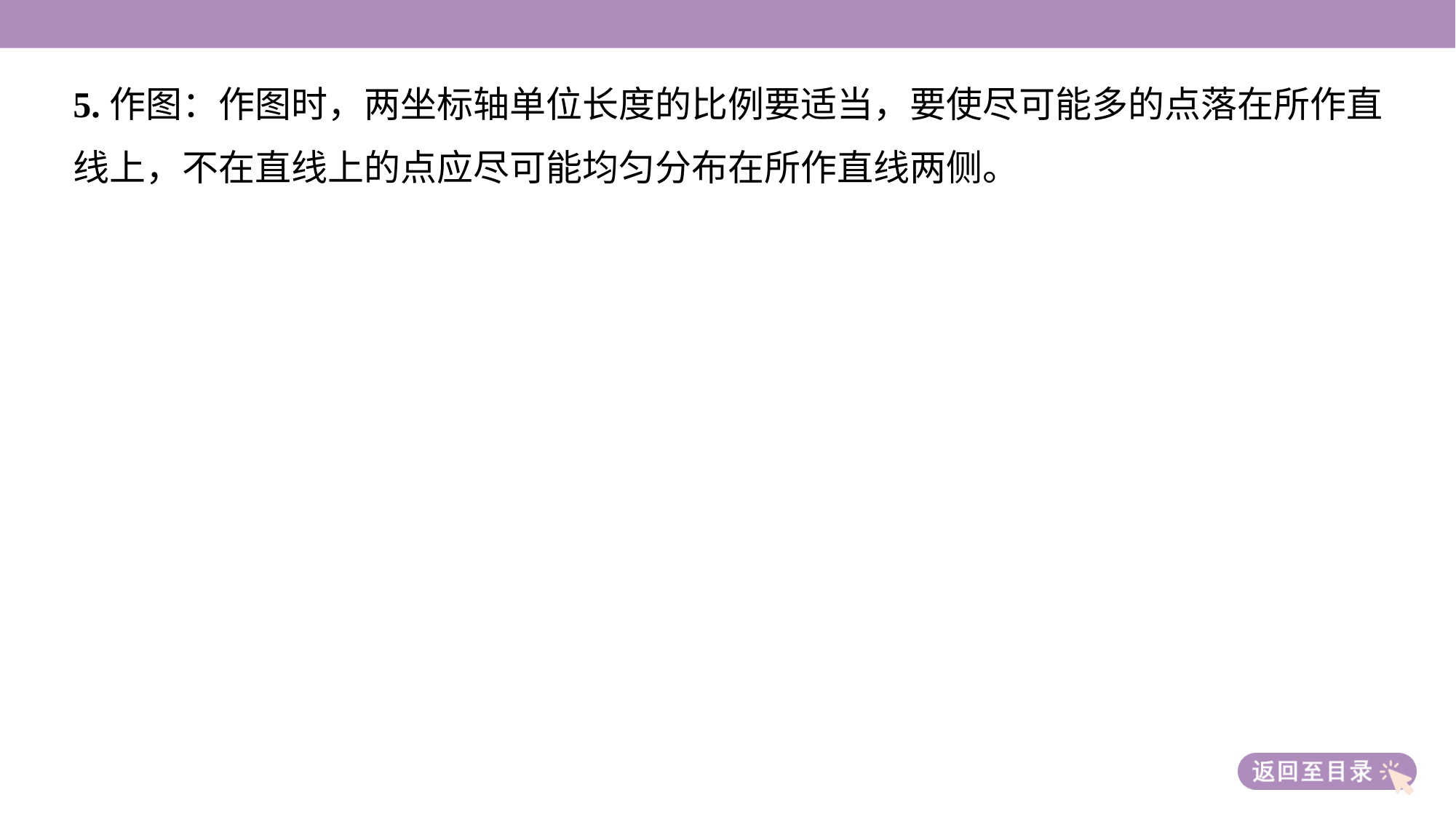

5.作图：作图时，两坐标轴单位长度的比例要适当，要使尽可能多的点落在所作直
线上，不在直线上的点应尽可能均匀分布在所作直线两侧。